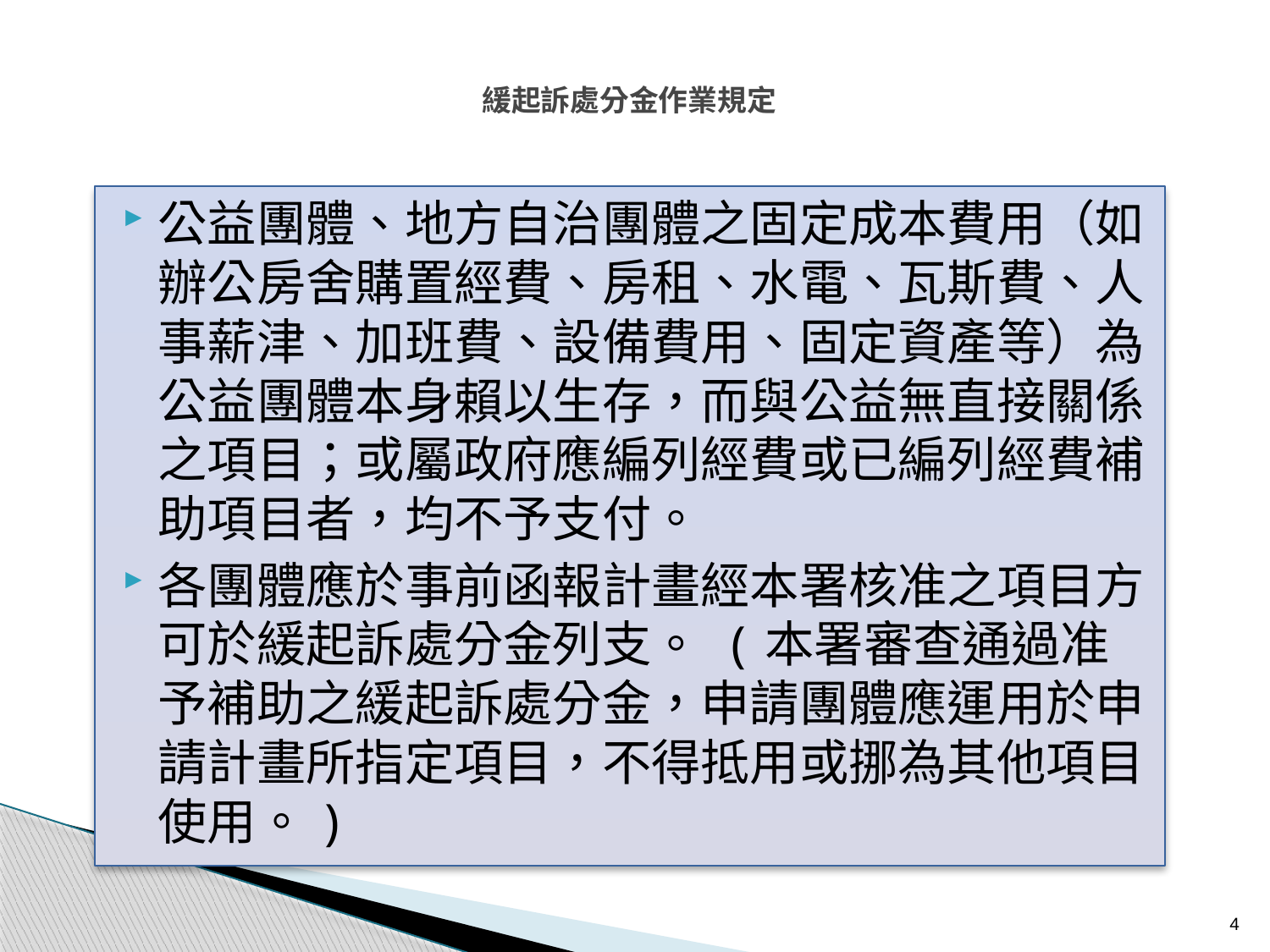

# 緩起訴處分金作業規定
公益團體、地方自治團體之固定成本費用（如辦公房舍購置經費、房租、水電、瓦斯費、人事薪津、加班費、設備費用、固定資產等）為公益團體本身賴以生存，而與公益無直接關係之項目；或屬政府應編列經費或已編列經費補助項目者，均不予支付。
各團體應於事前函報計畫經本署核准之項目方可於緩起訴處分金列支。 (本署審查通過准予補助之緩起訴處分金，申請團體應運用於申請計畫所指定項目，不得抵用或挪為其他項目使用。)

4